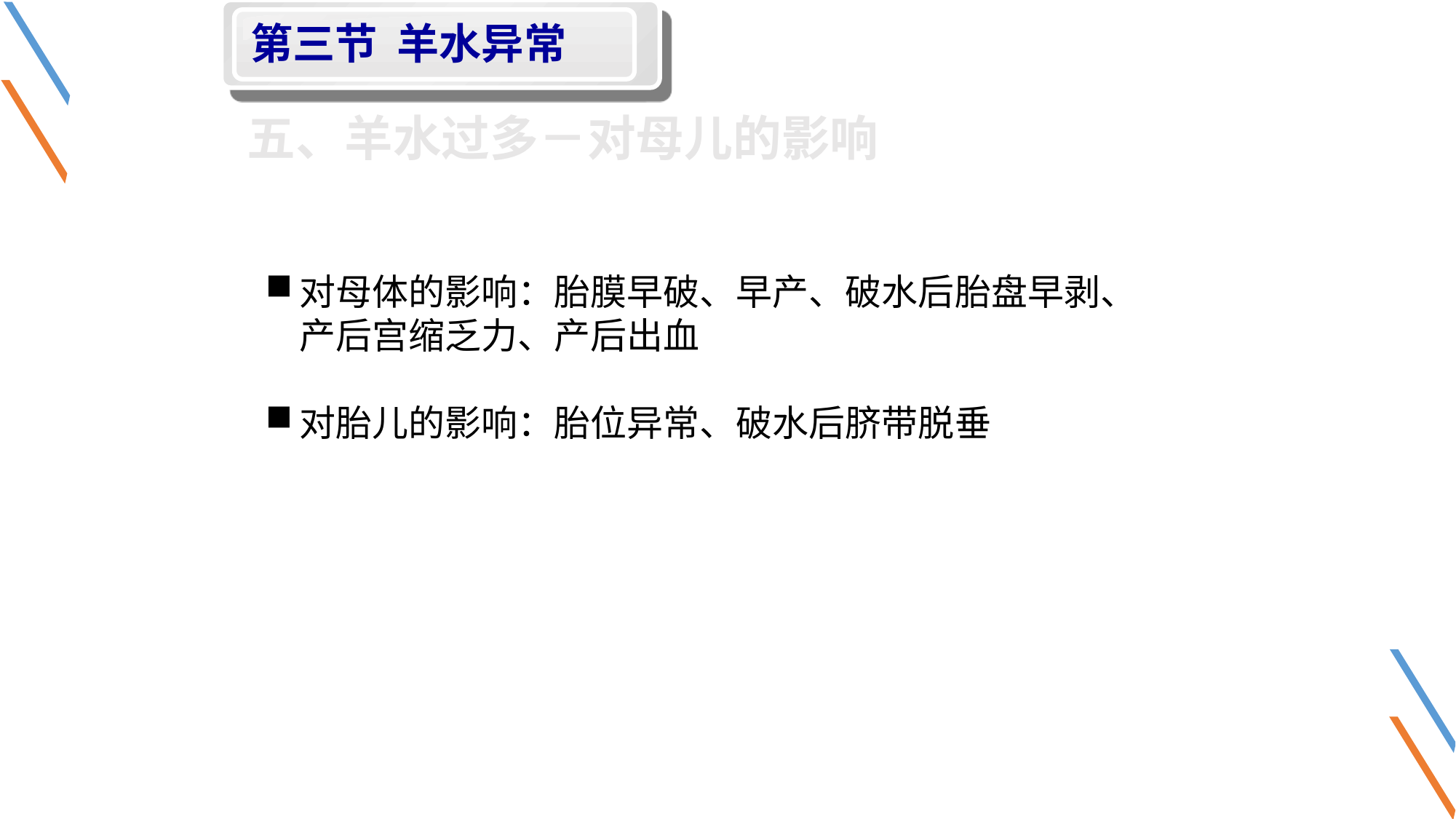

第三节  羊水异常

五、羊水过多－对母儿的影响
对母体的影响：胎膜早破、早产、破水后胎盘早剥、产后宫缩乏力、产后出血

对胎儿的影响：胎位异常、破水后脐带脱垂